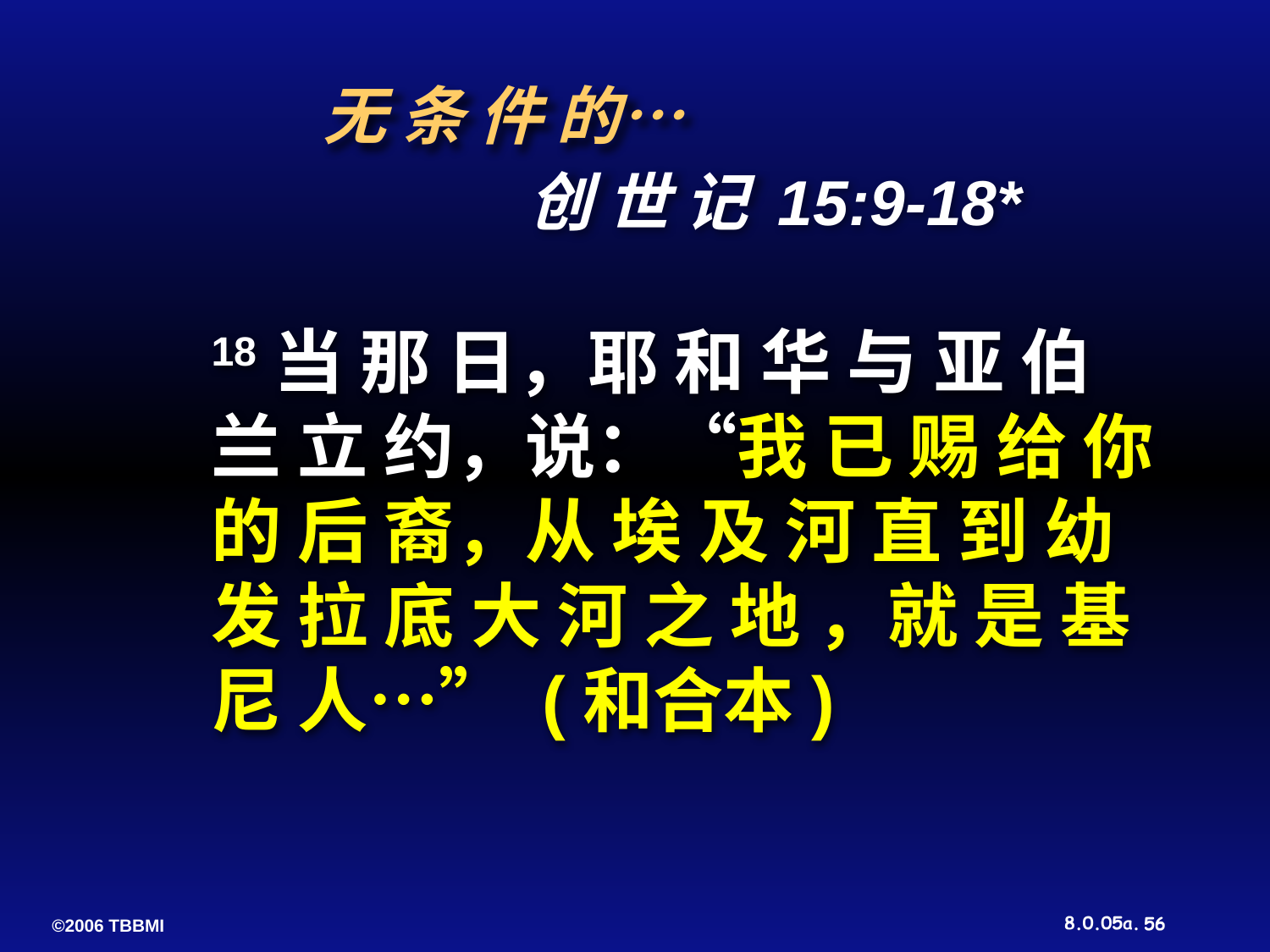

无 条 件 的…
创 世 记 15:9-18*
18当 那 日，耶 和 华 与 亚 伯 兰 立 约，说：“我 已 赐 给 你 的 后 裔，从 埃 及 河 直 到 幼 发 拉 底 大 河 之 地 ，就 是 基 尼 人…” (和合本)
56